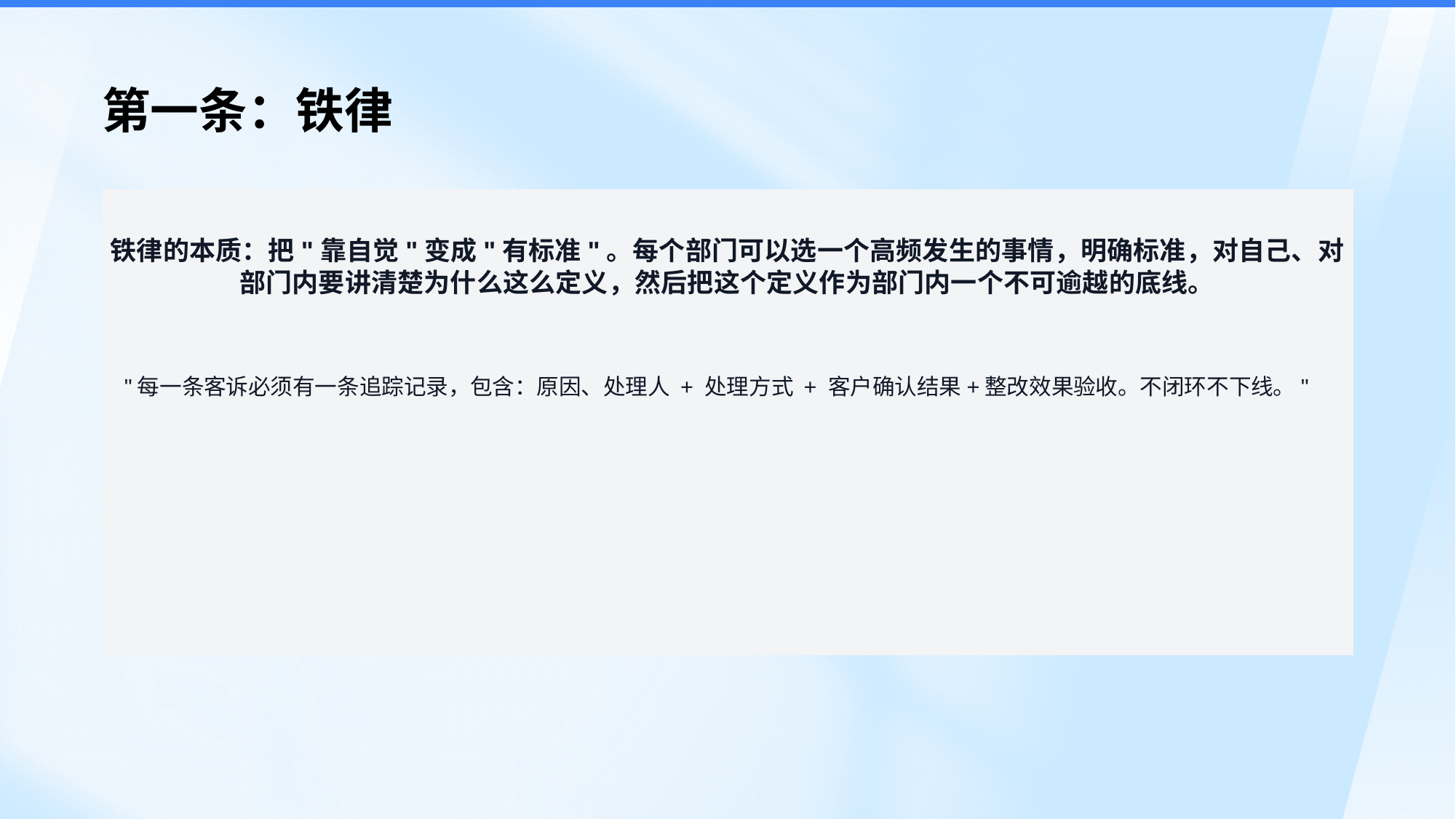

第一条：铁律

铁律的本质：把"靠自觉"变成"有标准"。每个部门可以选一个高频发生的事情，明确标准，对自己、对部门内要讲清楚为什么这么定义，然后把这个定义作为部门内一个不可逾越的底线。
"每一条客诉必须有一条追踪记录，包含：原因、处理人 + 处理方式 + 客户确认结果+整改效果验收。不闭环不下线。"